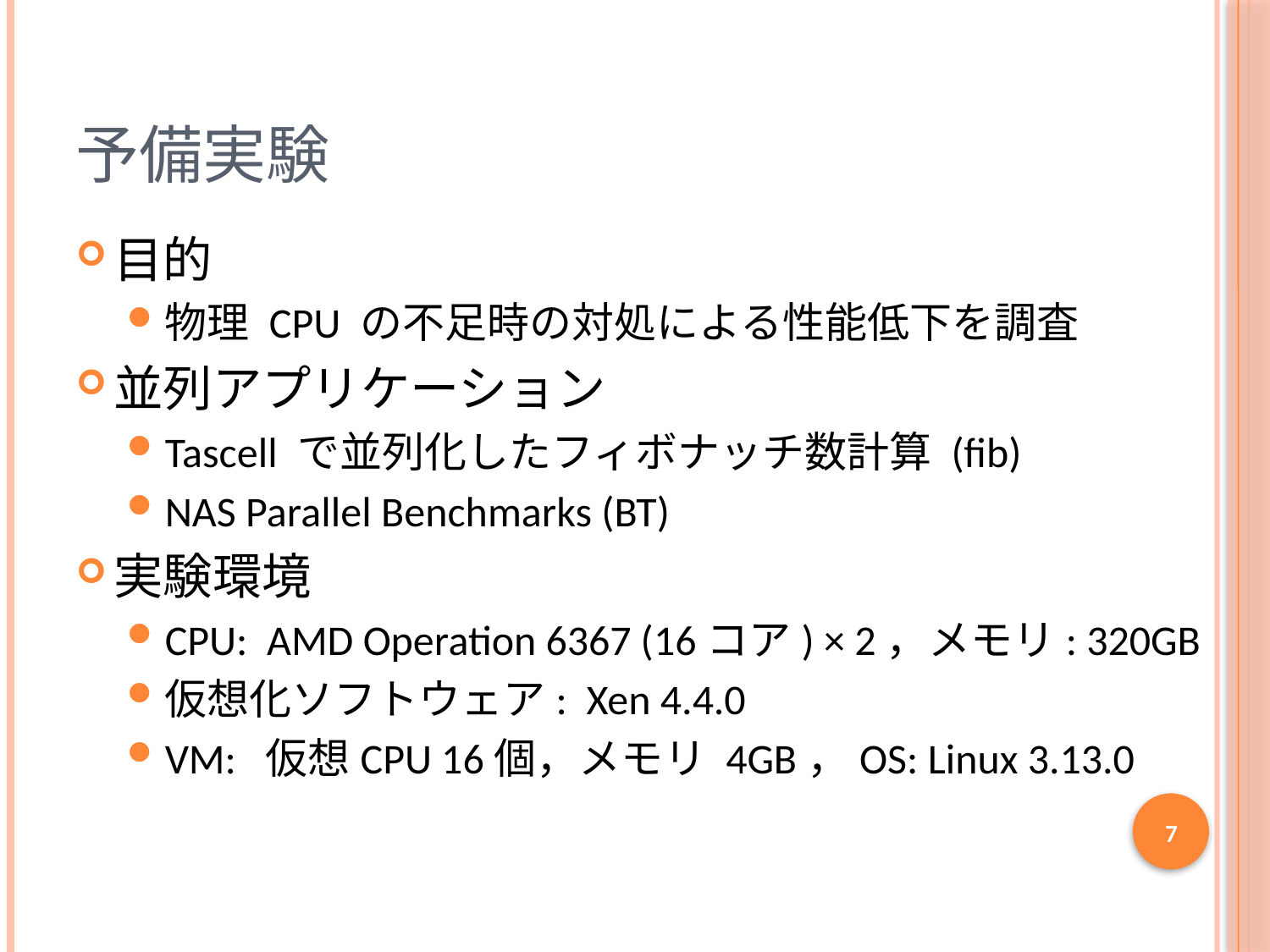

# 予備実験
目的
物理 CPU の不足時の対処による性能低下を調査
並列アプリケーション
Tascell で並列化したフィボナッチ数計算 (fib)
NAS Parallel Benchmarks (BT)
実験環境
CPU:  AMD Operation 6367 (16コア) × 2，メモリ: 320GB
仮想化ソフトウェア:  Xen 4.4.0
VM:  仮想CPU 16個，メモリ 4GB，OS: Linux 3.13.0
7